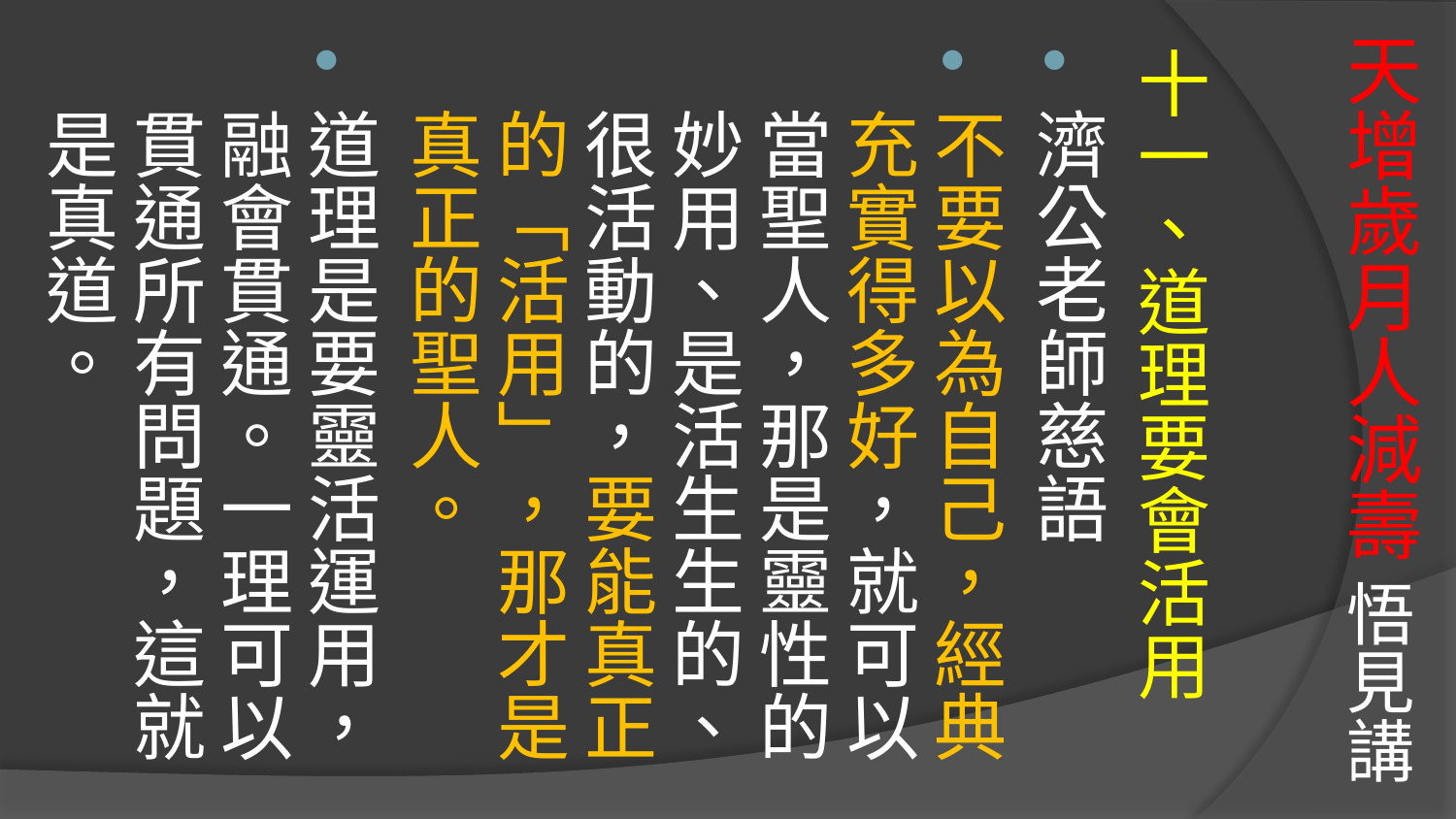

# 天增歲月人減壽 悟見講
十一、道理要會活用
濟公老師慈語
不要以為自己，經典充實得多好，就可以當聖人，那是靈性的妙用、是活生生的、很活動的，要能真正的「活用」，那才是真正的聖人。
道理是要靈活運用，融會貫通。一理可以貫通所有問題，這就是真道。